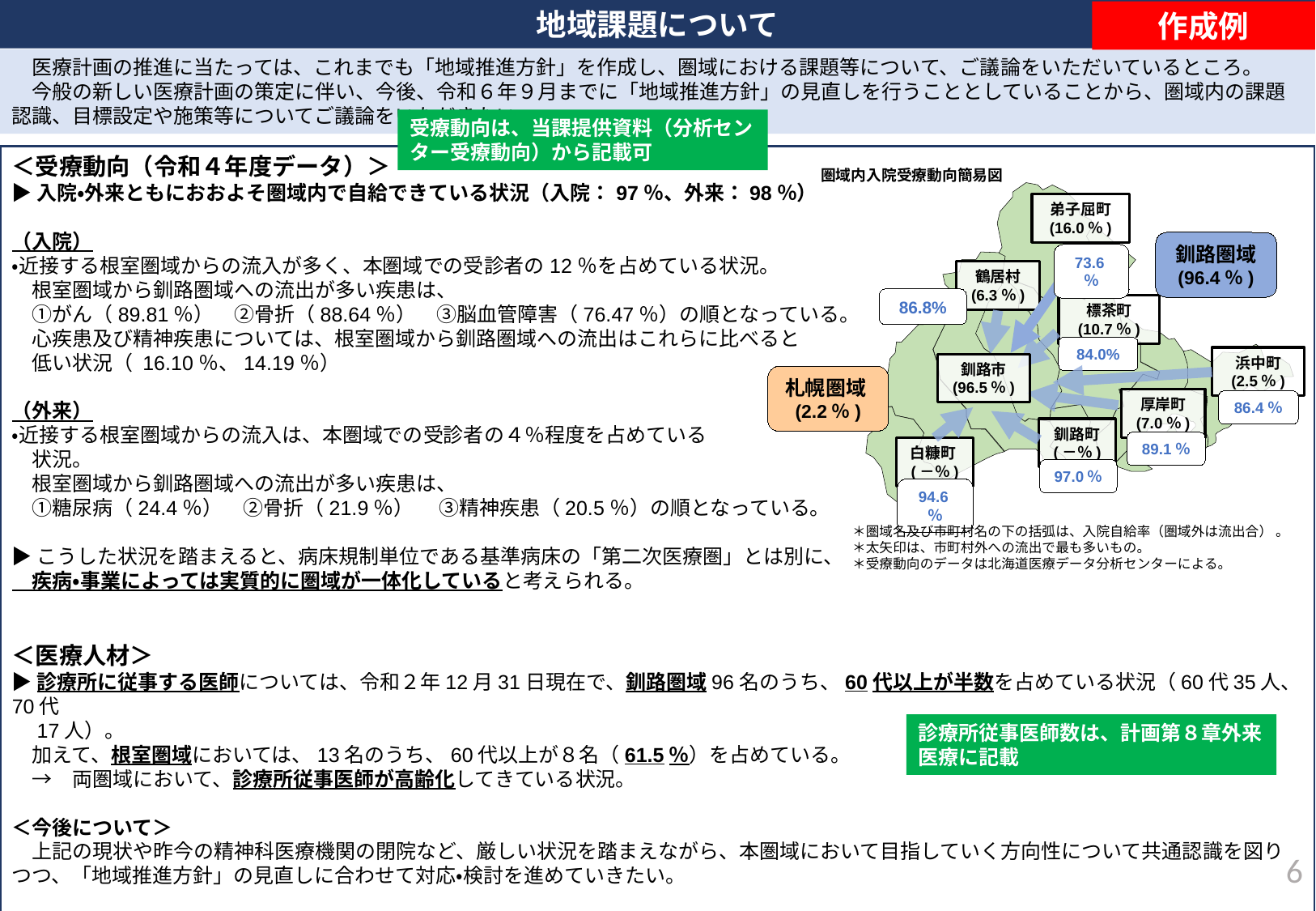

地域課題について
作成例
　医療計画の推進に当たっては、これまでも「地域推進方針」を作成し、圏域における課題等について、ご議論をいただいているところ。
　今般の新しい医療計画の策定に伴い、今後、令和６年９月までに「地域推進方針」の見直しを行うこととしていることから、圏域内の課題認識、目標設定や施策等についてご議論をいただきたい。
受療動向は、当課提供資料（分析センター受療動向）から記載可
＜受療動向（令和４年度データ）＞
▶入院・外来ともにおおよそ圏域内で自給できている状況（入院：97％、外来：98％）

（入院）
・近接する根室圏域からの流入が多く、本圏域での受診者の12％を占めている状況。
　根室圏域から釧路圏域への流出が多い疾患は、
　①がん（89.81％）　②骨折（88.64％）　③脳血管障害（76.47％）の順となっている。
　心疾患及び精神疾患については、根室圏域から釧路圏域への流出はこれらに比べると
　低い状況（ 16.10％、14.19％）

（外来）
・近接する根室圏域からの流入は、本圏域での受診者の４％程度を占めている
　状況。
　根室圏域から釧路圏域への流出が多い疾患は、
　①糖尿病（24.4％）　②骨折（21.9％）　 ③精神疾患（20.5％）の順となっている。

▶こうした状況を踏まえると、病床規制単位である基準病床の「第二次医療圏」とは別に、
　疾病・事業によっては実質的に圏域が一体化していると考えられる。

＜医療人材＞
▶診療所に従事する医師については、令和２年12月31日現在で、釧路圏域96名のうち、60代以上が半数を占めている状況（60代35人、70代
　17人）。
　加えて、根室圏域においては、13名のうち、60代以上が８名（61.5％）を占めている。
　→　両圏域において、診療所従事医師が高齢化してきている状況。

＜今後について＞
　上記の現状や昨今の精神科医療機関の閉院など、厳しい状況を踏まえながら、本圏域において目指していく方向性について共通認識を図りつつ、「地域推進方針」の見直しに合わせて対応・検討を進めていきたい。

圏域内入院受療動向簡易図

弟子屈町
(16.0％)
釧路圏域
(96.4％)
73.6％
鶴居村
(6.3％)
86.8%
標茶町
(10.7％)
84.0%
浜中町
(2.5％)
札幌圏域(2.2％)
71.2％
厚岸町
(7.0％)
86.4％
釧路町
(－％)
89.1％
白糠町(－％)
97.0％
94.6％
釧路市
(96.5％)
受療動向は、当課提供資料（分析センター受療動向）から記載可
例示のデータはR元年のもの。
＊圏域名及び市町村名の下の括弧は、入院自給率（圏域外は流出合） 。
＊太矢印は、市町村外への流出で最も多いもの。
＊受療動向のデータは北海道医療データ分析センターによる。
診療所従事医師数は、計画第８章外来医療に記載
6